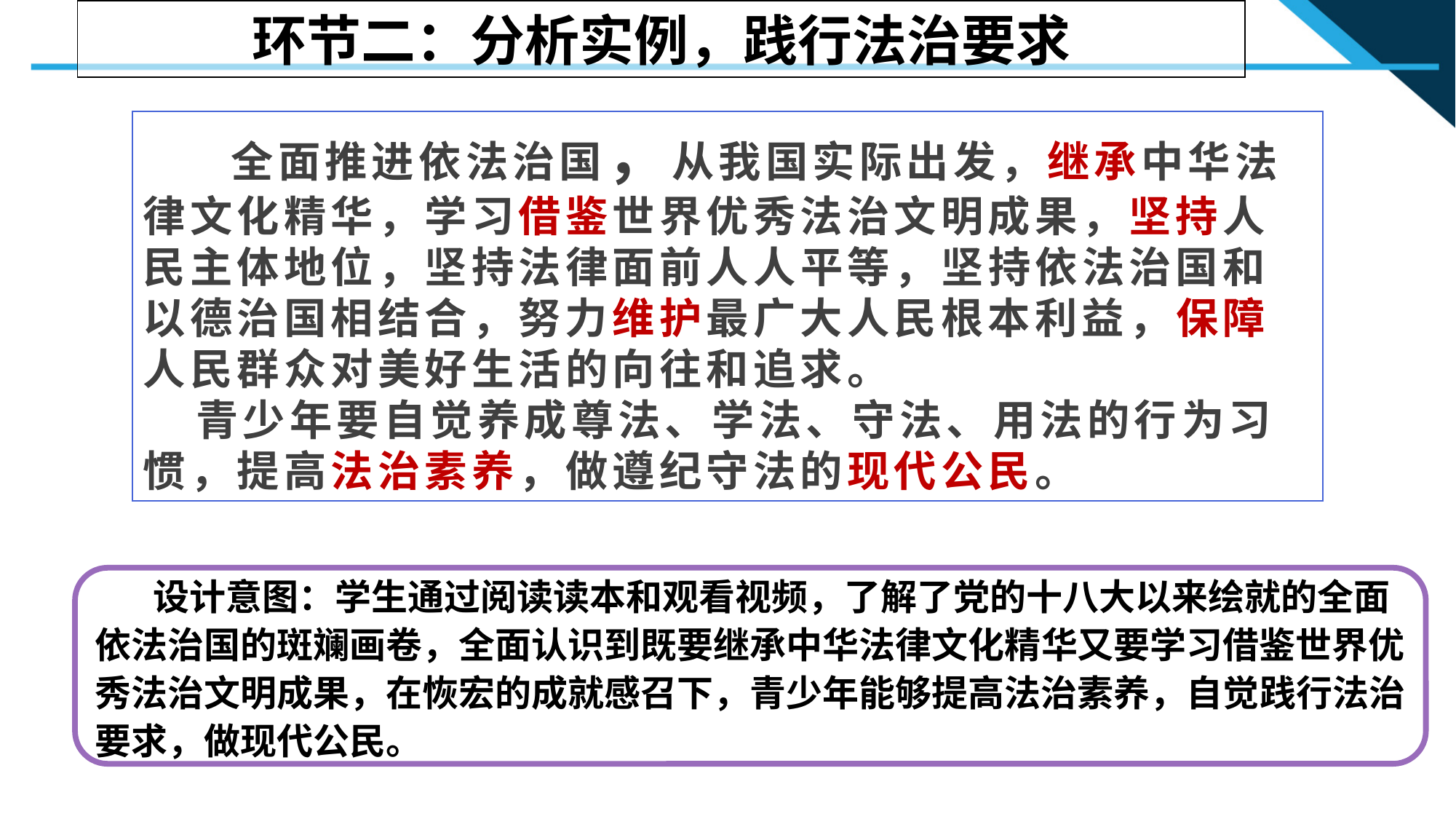

环节二：分析实例，践行法治要求
    全面推进依法治国，从我国实际出发，继承中华法律文化精华，学习借鉴世界优秀法治文明成果，坚持人民主体地位，坚持法律面前人人平等，坚持依法治国和以德治国相结合，努力维护最广大人民根本利益，保障人民群众对美好生活的向往和追求。
   青少年要自觉养成尊法、学法、守法、用法的行为习惯，提高法治素养，做遵纪守法的现代公民。

      设计意图：学生通过阅读读本和观看视频，了解了党的十八大以来绘就的全面依法治国的斑斓画卷，全面认识到既要继承中华法律文化精华又要学习借鉴世界优秀法治文明成果，在恢宏的成就感召下，青少年能够提高法治素养，自觉践行法治要求，做现代公民。